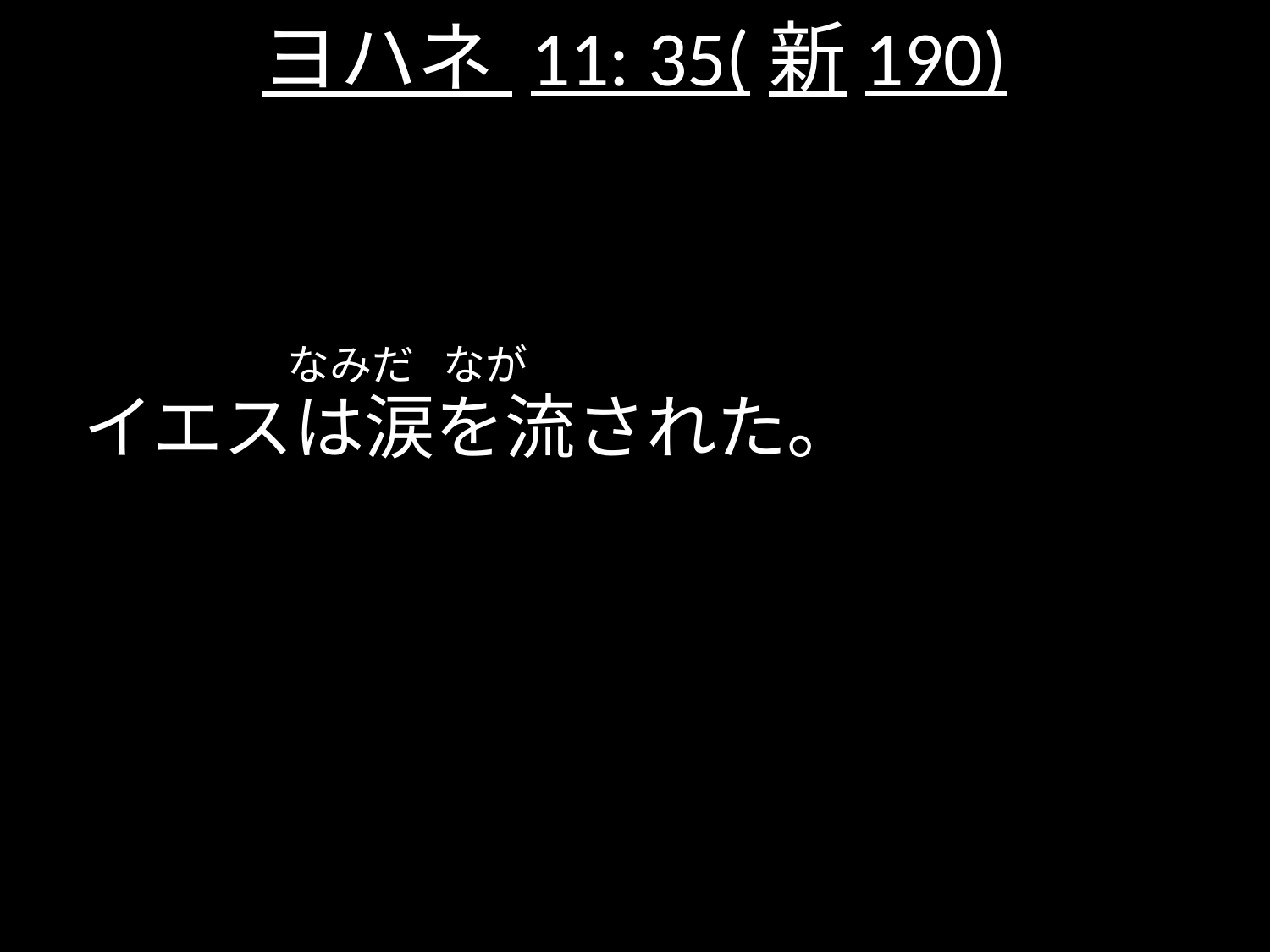

# ヨハネ 11: 35(新190)
なみだ   なが
　イエスは涙を流された。